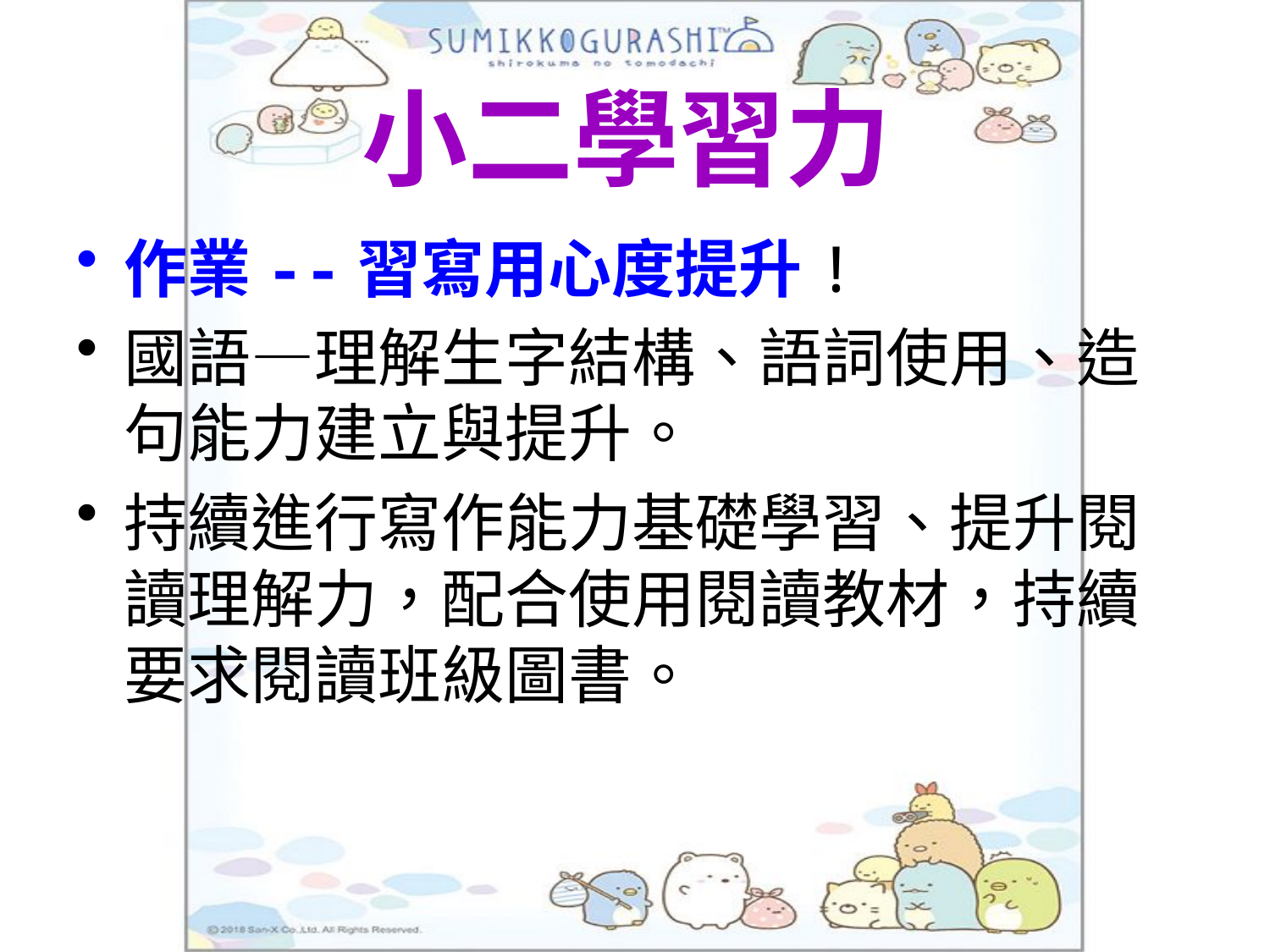

# 小二學習力
作業--習寫用心度提升!
國語—理解生字結構、語詞使用、造句能力建立與提升。
持續進行寫作能力基礎學習、提升閱讀理解力，配合使用閱讀教材，持續要求閱讀班級圖書。